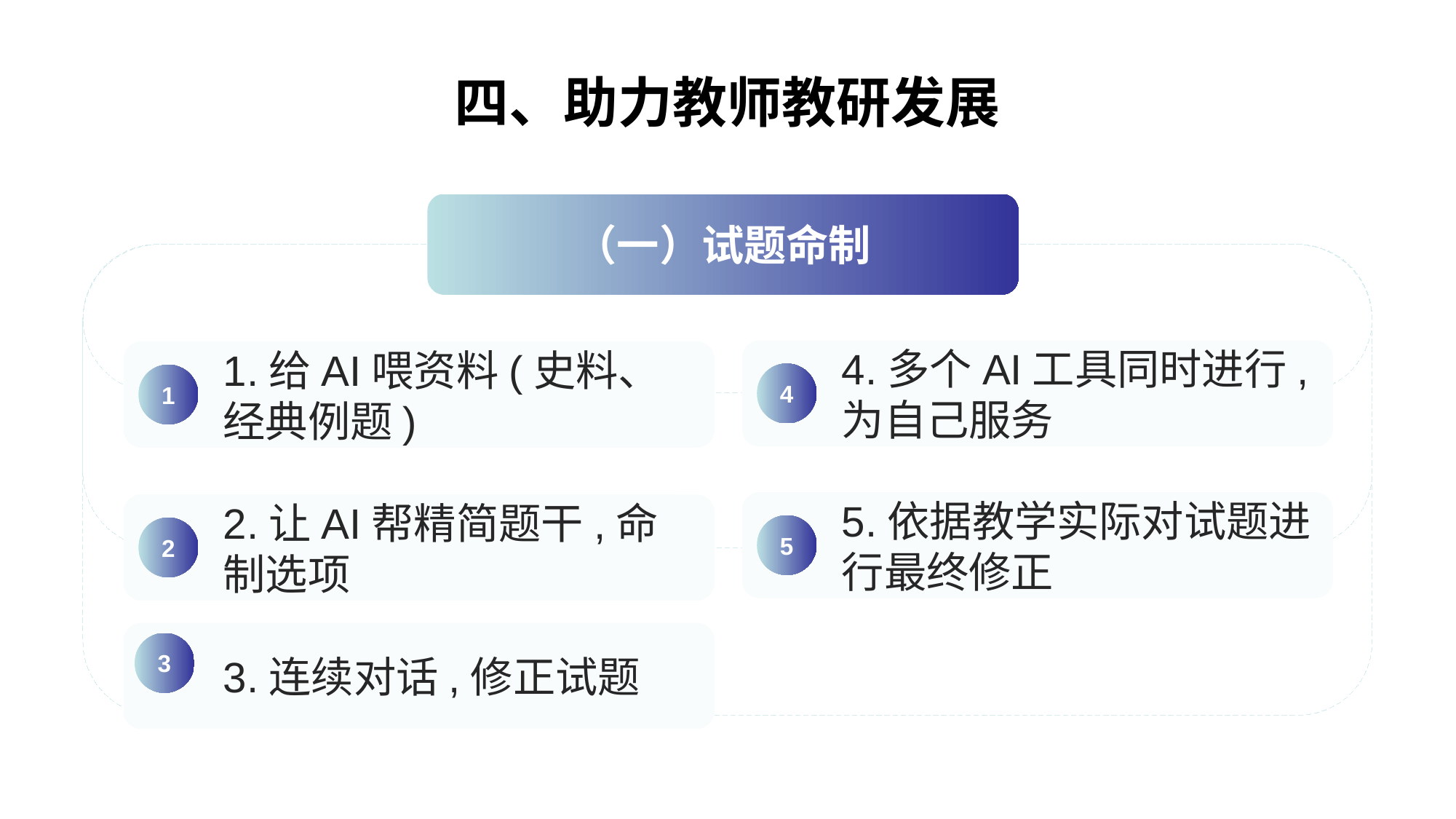

# 四、助力教师教研发展
（一）试题命制

4.多个AI工具同时进行,为自己服务
1.给AI喂资料(史料、经典例题)
4
1
5.依据教学实际对试题进行最终修正
2.让AI帮精简题干,命制选项
5
2
3.连续对话,修正试题
3